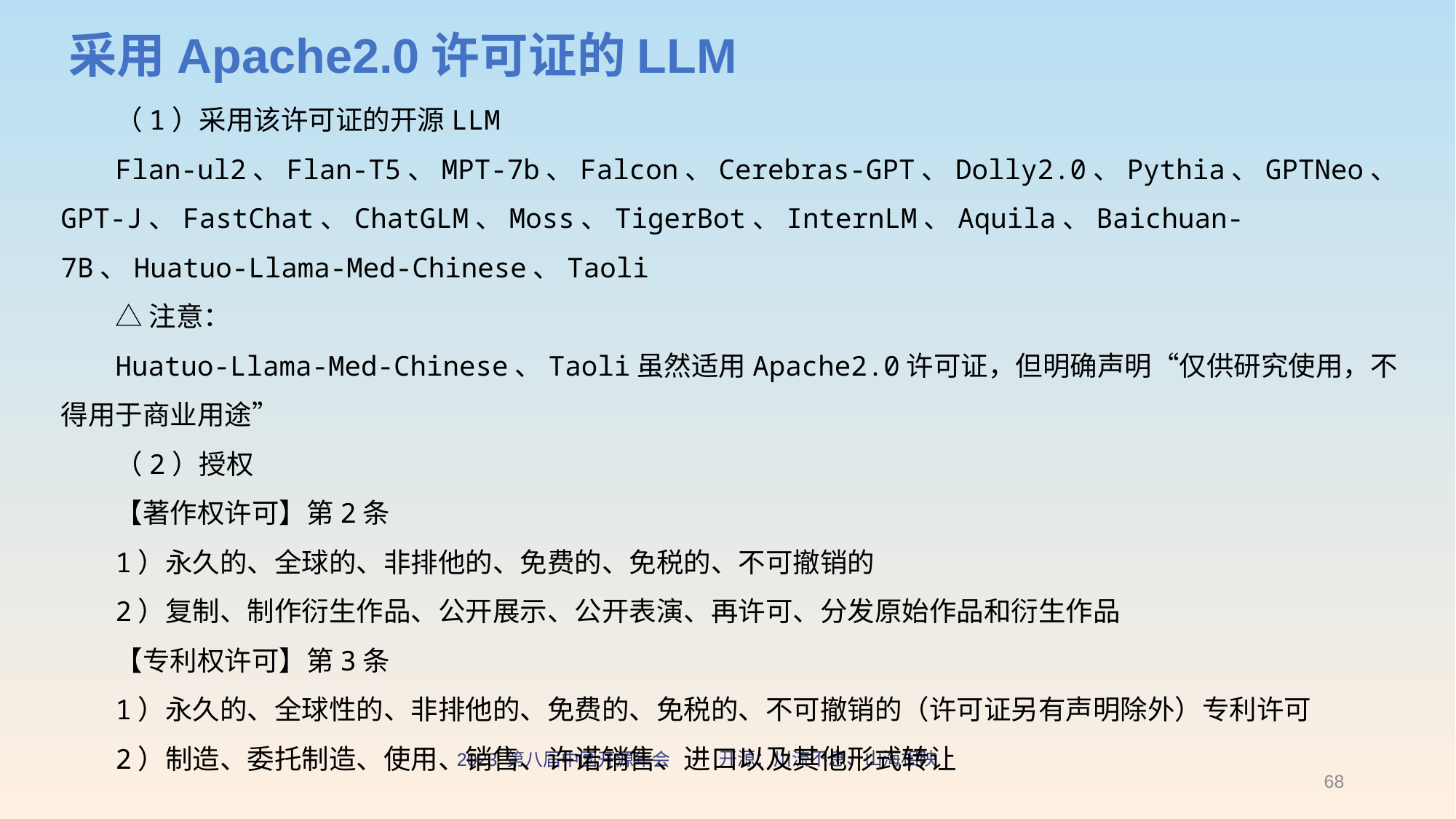

采用Apache2.0许可证的LLM
（1）采用该许可证的开源LLM
Flan-ul2、Flan-T5、MPT-7b、Falcon、Cerebras-GPT、Dolly2.0、Pythia、GPTNeo、GPT-J、FastChat、ChatGLM、Moss、TigerBot、InternLM、Aquila、Baichuan-7B、Huatuo-Llama-Med-Chinese、Taoli
△注意：
Huatuo-Llama-Med-Chinese、Taoli虽然适用Apache2.0许可证，但明确声明“仅供研究使用，不得用于商业用途”
（2）授权
【著作权许可】第2条
1）永久的、全球的、非排他的、免费的、免税的、不可撤销的
2）复制、制作衍生作品、公开展示、公开表演、再许可、分发原始作品和衍生作品
【专利权许可】第3条
1）永久的、全球性的、非排他的、免费的、免税的、不可撤销的（许可证另有声明除外）专利许可
2）制造、委托制造、使用、销售、许诺销售、进口以及其他形式转让
68